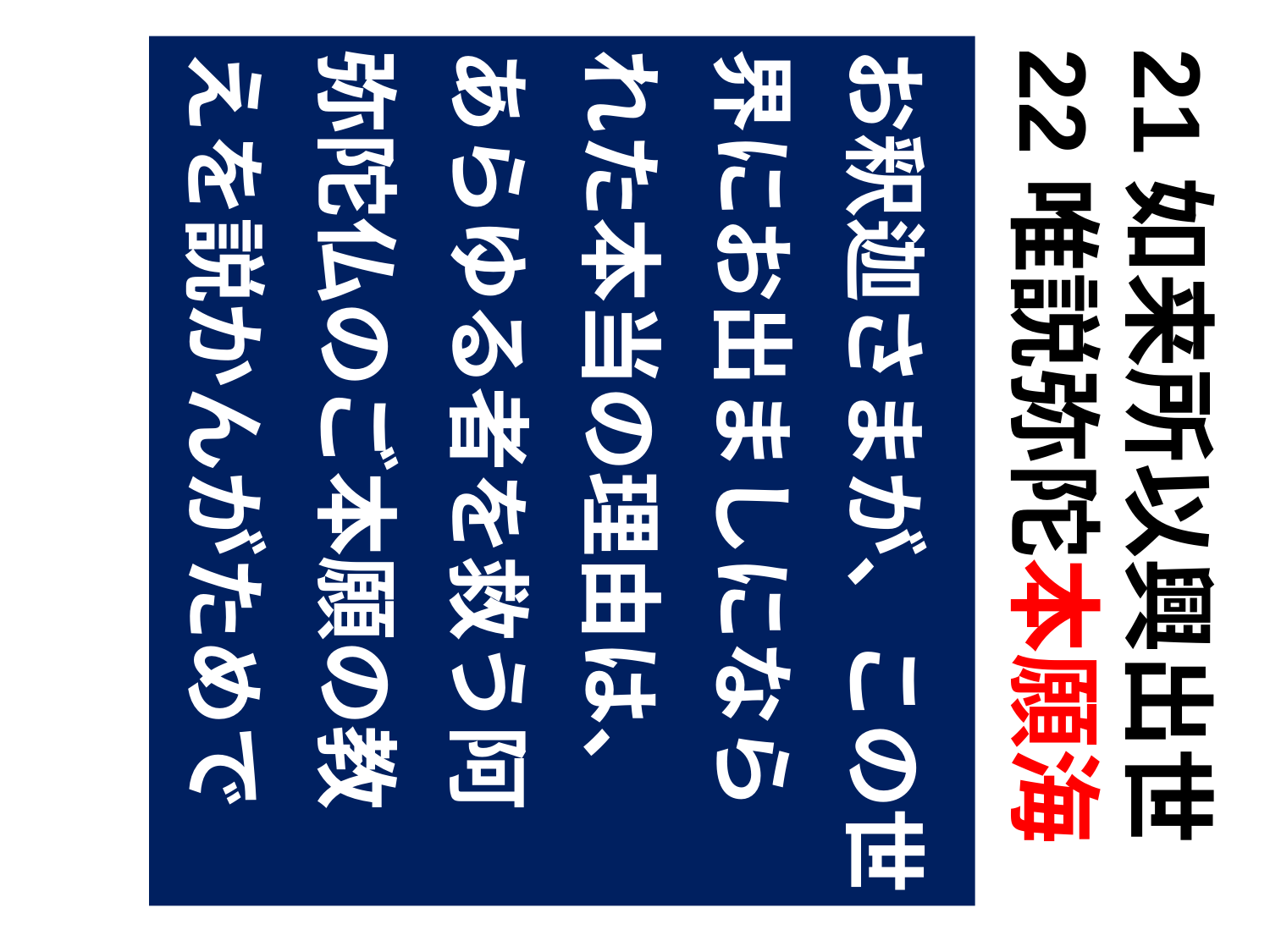

お釈迦さまが、この世界にお出ましになられた本当の理由は、あらゆる者を救う阿弥陀仏のご本願の教えを説かんがためであった。
21如来所以興出世
22唯説弥陀本願海